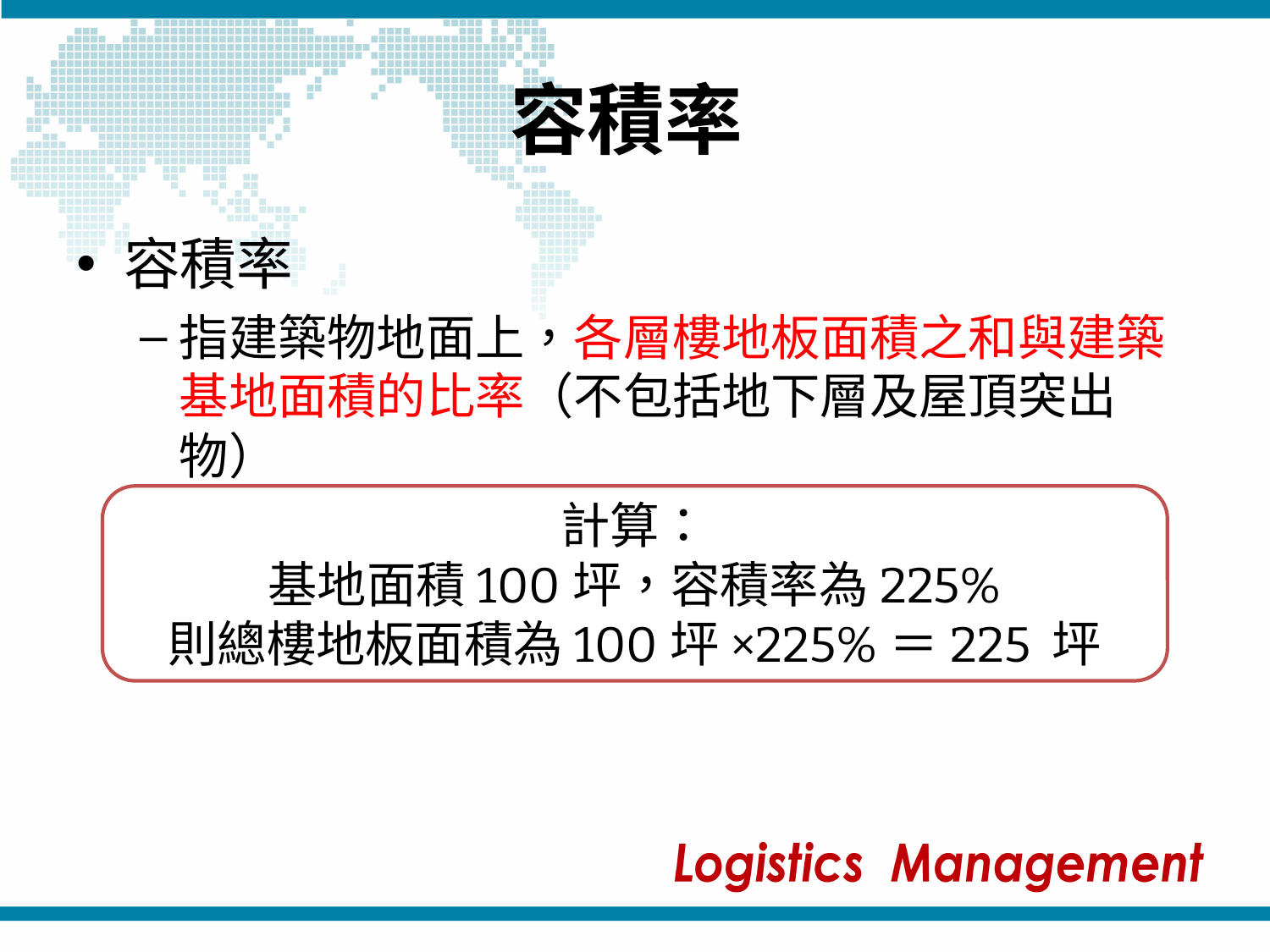

# 容積率
容積率
指建築物地面上，各層樓地板面積之和與建築基地面積的比率（不包括地下層及屋頂突出物）
計算：
基地面積100坪，容積率為225%
則總樓地板面積為100坪×225%＝225 坪